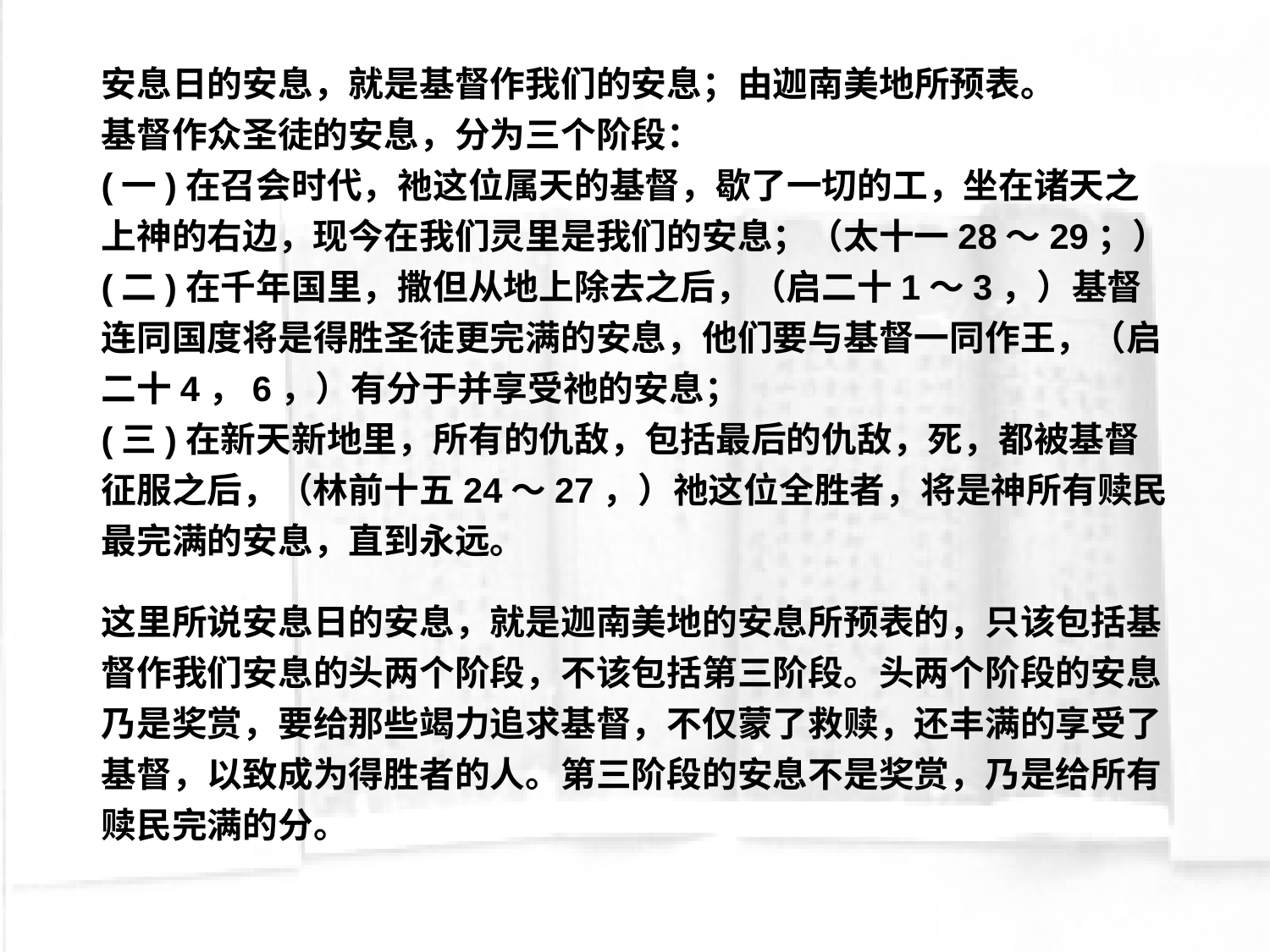

安息日的安息，就是基督作我们的安息；由迦南美地所预表。
基督作众圣徒的安息，分为三个阶段：
(一)在召会时代，祂这位属天的基督，歇了一切的工，坐在诸天之上神的右边，现今在我们灵里是我们的安息；（太十一28～29；）
(二)在千年国里，撒但从地上除去之后，（启二十1～3，）基督连同国度将是得胜圣徒更完满的安息，他们要与基督一同作王，（启二十4，6，）有分于并享受祂的安息；
(三)在新天新地里，所有的仇敌，包括最后的仇敌，死，都被基督征服之后，（林前十五24～27，）祂这位全胜者，将是神所有赎民最完满的安息，直到永远。
这里所说安息日的安息，就是迦南美地的安息所预表的，只该包括基督作我们安息的头两个阶段，不该包括第三阶段。头两个阶段的安息乃是奖赏，要给那些竭力追求基督，不仅蒙了救赎，还丰满的享受了基督，以致成为得胜者的人。第三阶段的安息不是奖赏，乃是给所有赎民完满的分。